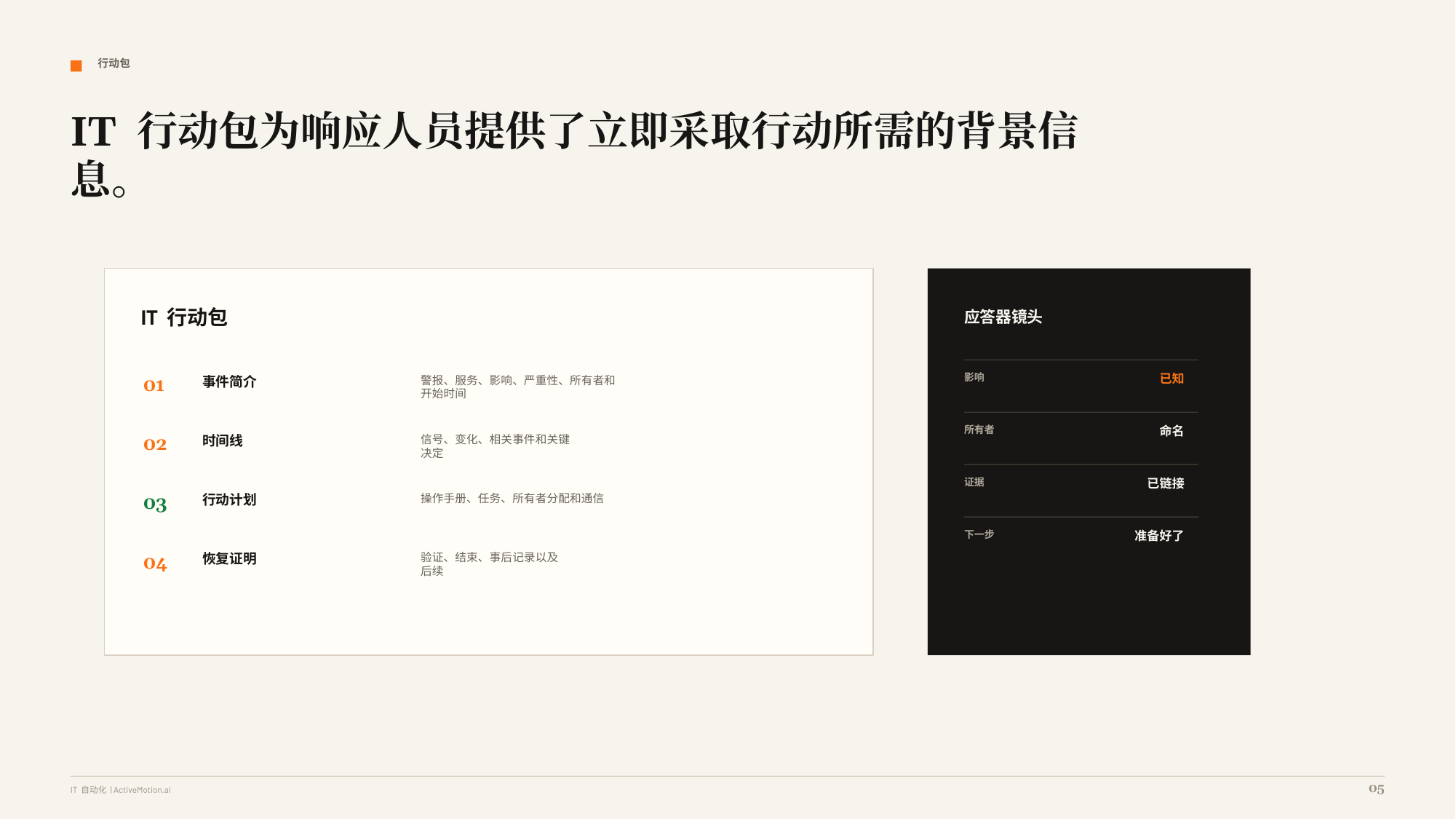

行动包

IT 行动包为响应人员提供了立即采取行动所需的背景信息。

IT 行动包
应答器镜头

影响
已知
01
事件简介
警报、服务、影响、严重性、所有者和
开始时间

所有者
命名
02
时间线
信号、变化、相关事件和关键
决定

证据
已链接
03
行动计划
操作手册、任务、所有者分配和通信

下一步
准备好了
04
恢复证明
验证、结束、事后记录以及
后续

05
IT 自动化 | ActiveMotion.ai